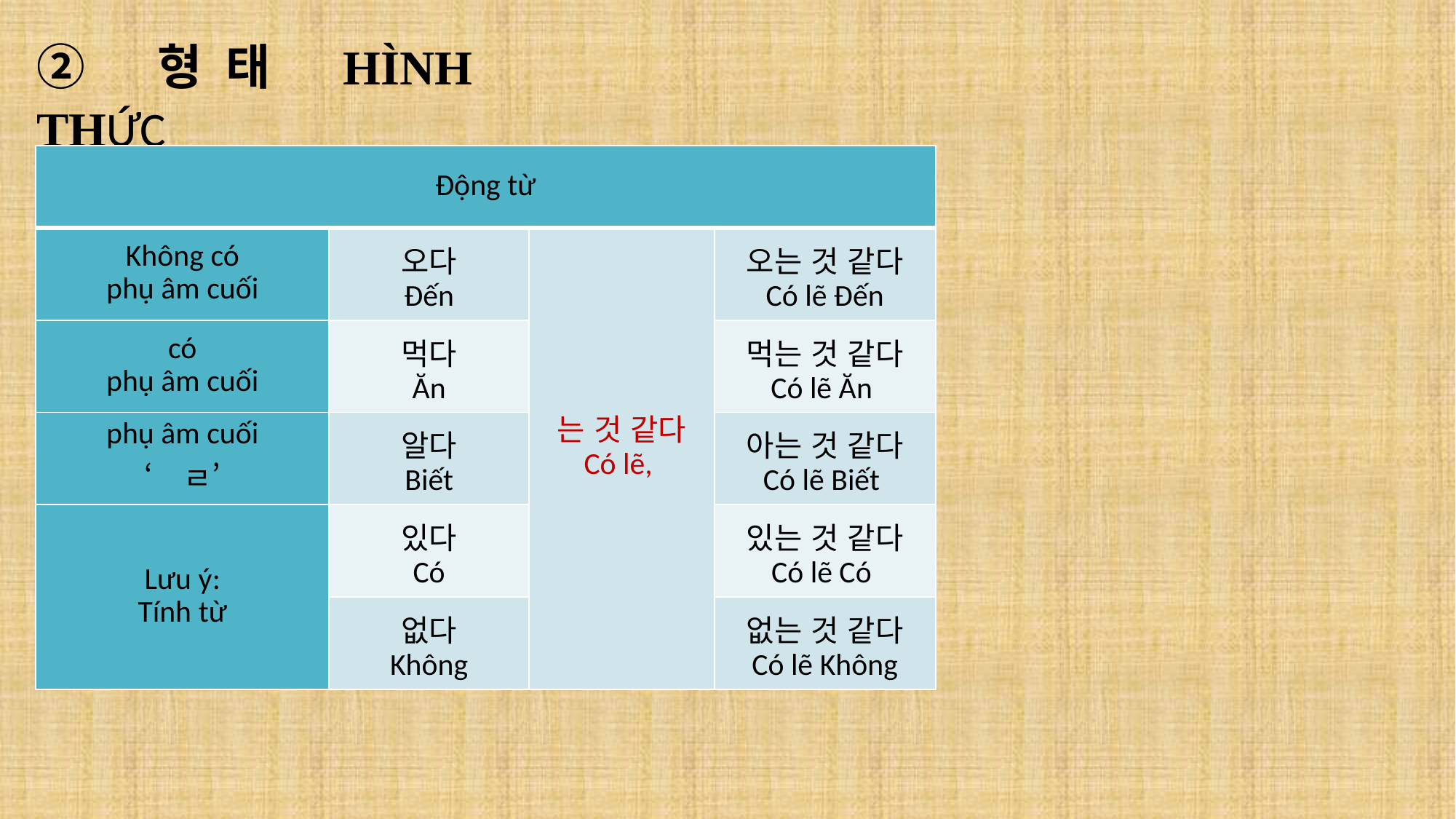

② 형태 HÌNH THỨC
| Động từ |  |  |  |
| --- | --- | --- | --- |
| Không có phụ âm cuối | 오다 Đến | 는 것 같다 Có lẽ, | 오는 것 같다 Có lẽ Đến |
| có phụ âm cuối | 먹다 Ăn |  | 먹는 것 같다 Có lẽ Ăn |
| phụ âm cuối ‘ㄹ’ | 알다 Biết |  | 아는 것 같다 Có lẽ Biết |
| Lưu ý: Tính từ | 있다 Có |  | 있는 것 같다 Có lẽ Có |
|  | 없다 Không |  | 없는 것 같다 Có lẽ Không |